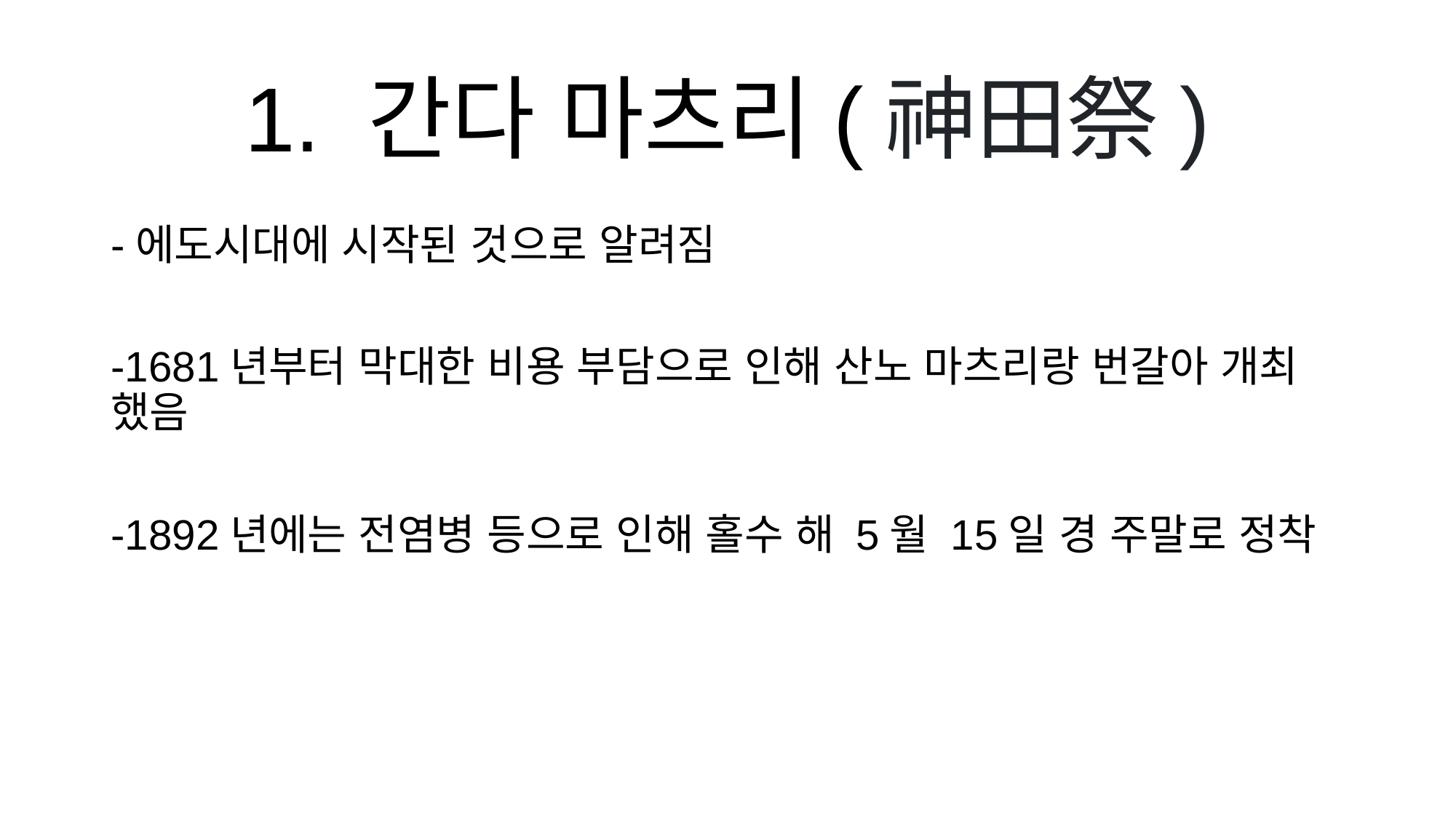

# 1. 간다 마츠리(神田祭)
-에도시대에 시작된 것으로 알려짐

-1681년부터 막대한 비용 부담으로 인해 산노 마츠리랑 번갈아 개최 했음

-1892년에는 전염병 등으로 인해 홀수 해 5월 15일 경 주말로 정착